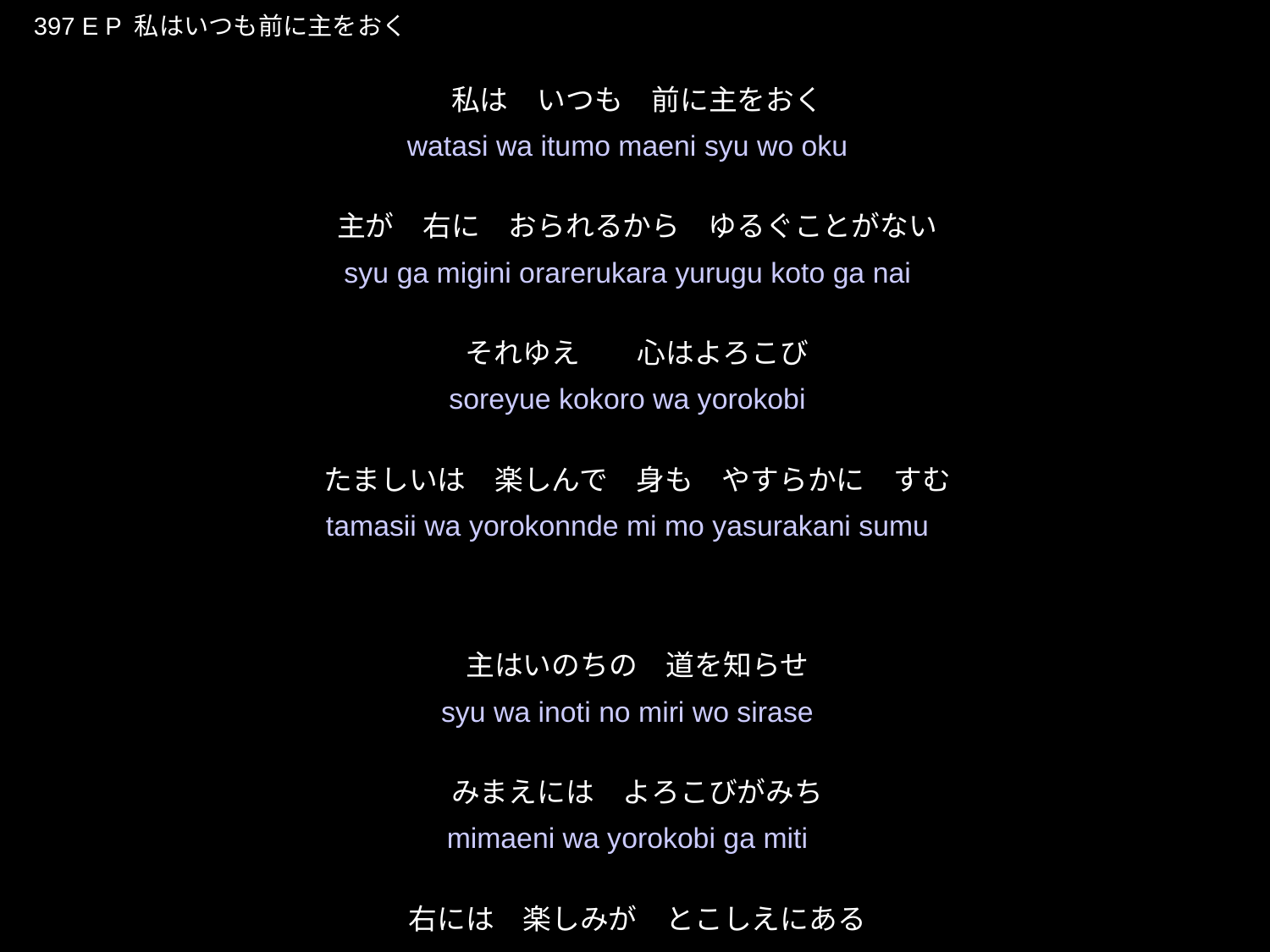

わたしはいつもまえにしゅをおく
★P
397 E P 私はいつも前に主をおく
私は　いつも　前に主をおく
主が　右に　おられるから　ゆるぐことがない
それゆえ　　心はよろこび
たましいは　楽しんで　身も　やすらかに　すむ
主はいのちの　道を知らせ
みまえには　よろこびがみち
右には　楽しみが　とこしえにある
★３
watasi wa itumo maeni syu wo oku
syu ga migini orarerukara yurugu koto ga nai
soreyue kokoro wa yorokobi
tamasii wa yorokonnde mi mo yasurakani sumu
syu wa inoti no miri wo sirase
mimaeni wa yorokobi ga miti
migi niwa tanosimi ga tokosie ni aru